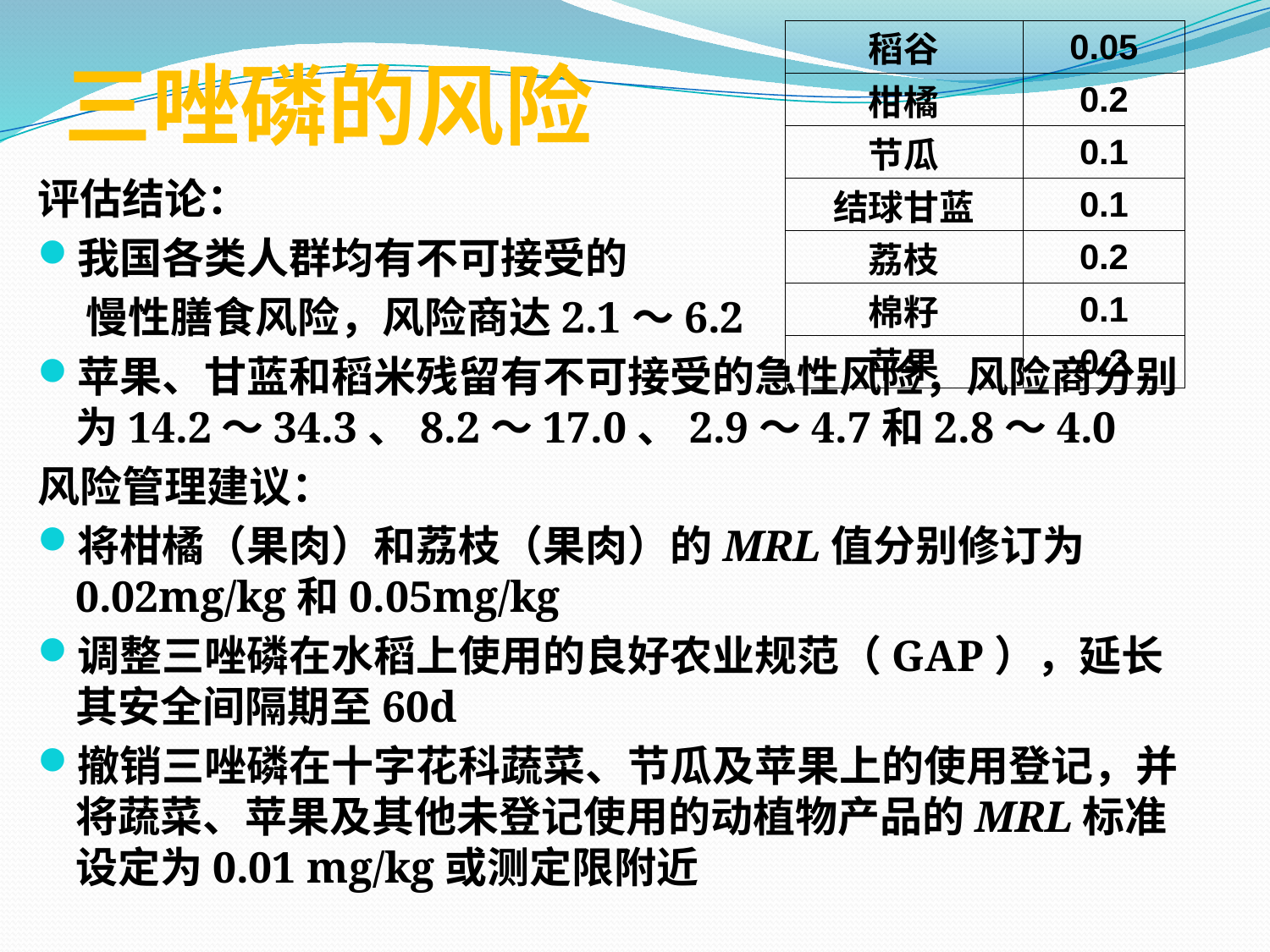

| 稻谷 | 0.05 |
| --- | --- |
| 柑橘 | 0.2 |
| 节瓜 | 0.1 |
| 结球甘蓝 | 0.1 |
| 荔枝 | 0.2 |
| 棉籽 | 0.1 |
| 苹果 | 0.2 |
# 三唑磷的风险
评估结论：
我国各类人群均有不可接受的
    慢性膳食风险，风险商达2.1～6.2
苹果、甘蓝和稻米残留有不可接受的急性风险，风险商分别为14.2～34.3、8.2～17.0、2.9～4.7和2.8～4.0
风险管理建议：
将柑橘（果肉）和荔枝（果肉）的MRL值分别修订为0.02mg/kg和0.05mg/kg
调整三唑磷在水稻上使用的良好农业规范（GAP），延长其安全间隔期至60d
撤销三唑磷在十字花科蔬菜、节瓜及苹果上的使用登记，并将蔬菜、苹果及其他未登记使用的动植物产品的MRL标准设定为0.01 mg/kg或测定限附近